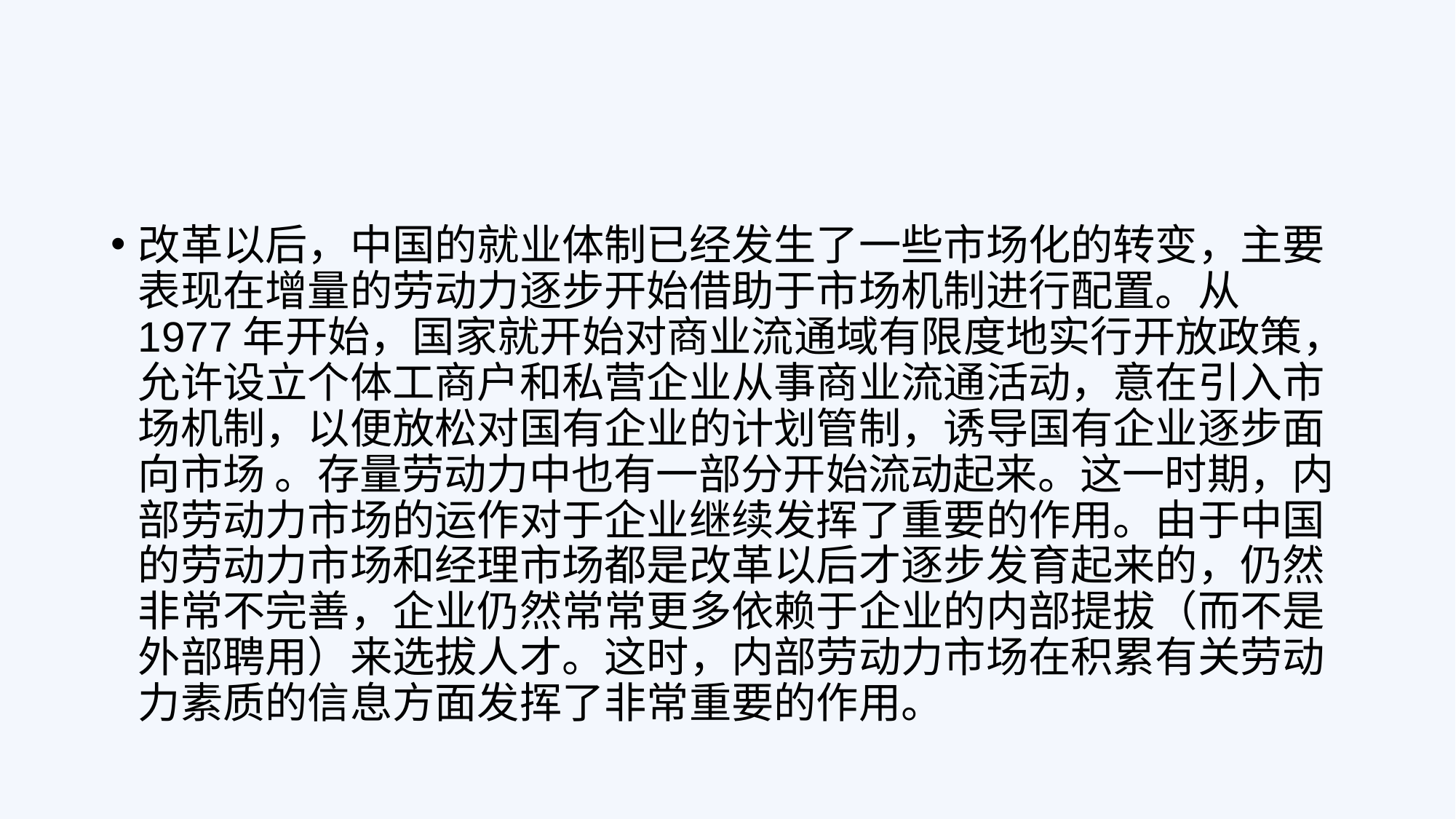

#
改革以后，中国的就业体制已经发生了一些市场化的转变，主要表现在增量的劳动力逐步开始借助于市场机制进行配置。从1977年开始，国家就开始对商业流通域有限度地实行开放政策，允许设立个体工商户和私营企业从事商业流通活动，意在引入市场机制，以便放松对国有企业的计划管制，诱导国有企业逐步面向市场 。存量劳动力中也有一部分开始流动起来。这一时期，内部劳动力市场的运作对于企业继续发挥了重要的作用。由于中国的劳动力市场和经理市场都是改革以后才逐步发育起来的，仍然非常不完善，企业仍然常常更多依赖于企业的内部提拔（而不是外部聘用）来选拔人才。这时，内部劳动力市场在积累有关劳动力素质的信息方面发挥了非常重要的作用。